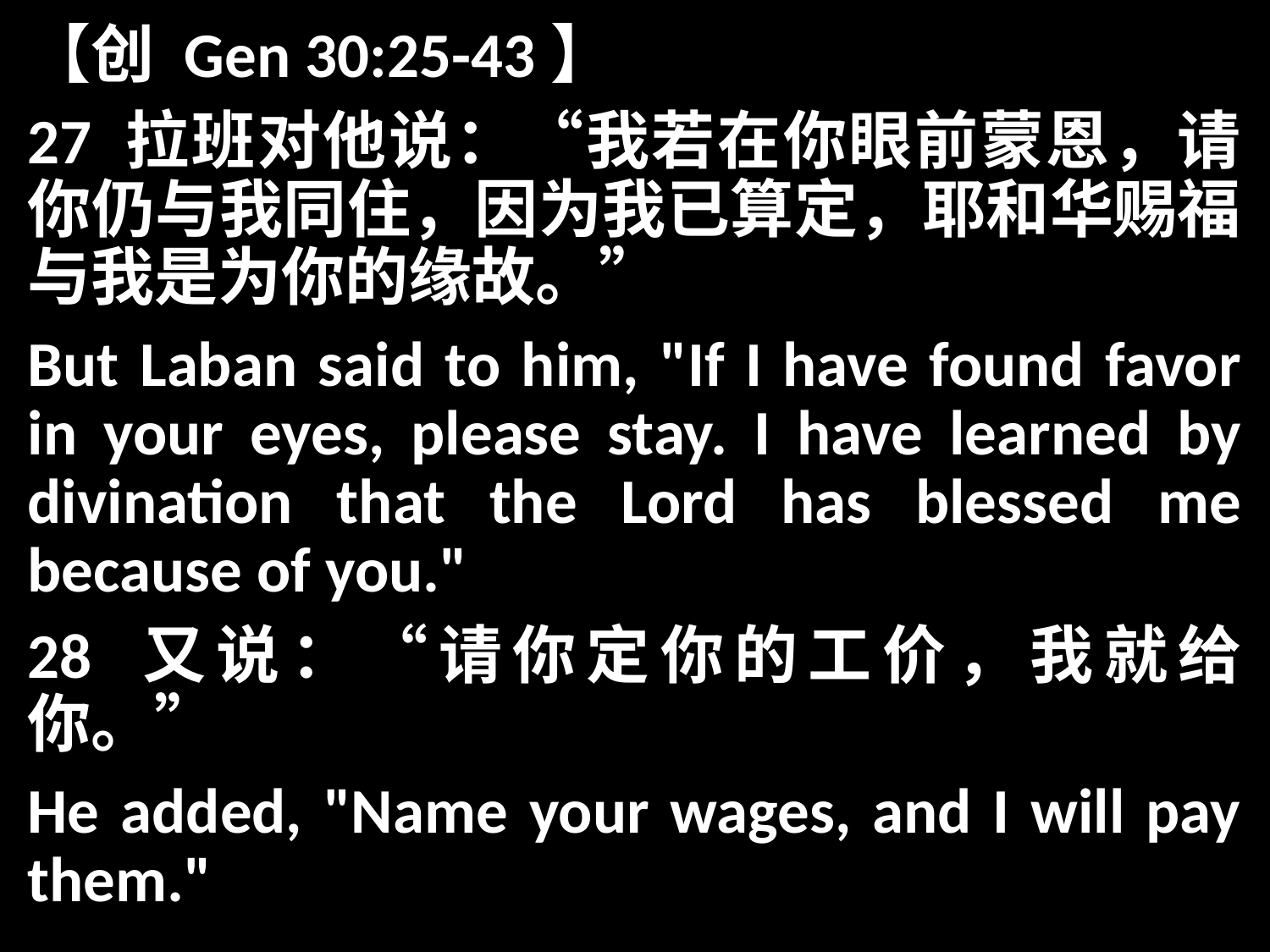

【创 Gen 30:25-43】
27 拉班对他说：“我若在你眼前蒙恩，请你仍与我同住，因为我已算定，耶和华赐福与我是为你的缘故。”
But Laban said to him, "If I have found favor in your eyes, please stay. I have learned by divination that the Lord has blessed me because of you."
28 又说：“请你定你的工价，我就给你。”
He added, "Name your wages, and I will pay them."